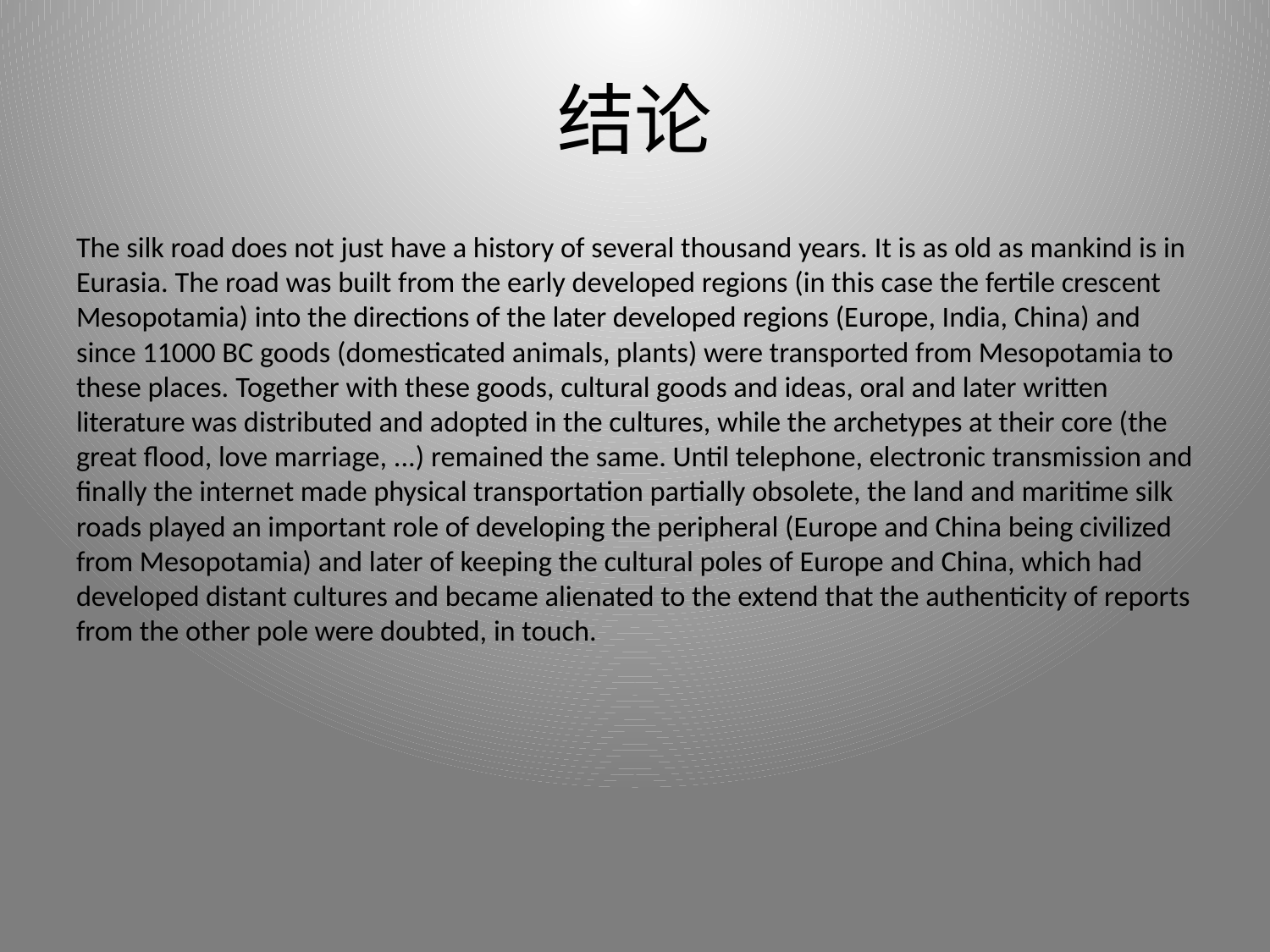

# 结论
The silk road does not just have a history of several thousand years. It is as old as mankind is in Eurasia. The road was built from the early developed regions (in this case the fertile crescent Mesopotamia) into the directions of the later developed regions (Europe, India, China) and since 11000 BC goods (domesticated animals, plants) were transported from Mesopotamia to these places. Together with these goods, cultural goods and ideas, oral and later written literature was distributed and adopted in the cultures, while the archetypes at their core (the great flood, love marriage, ...) remained the same. Until telephone, electronic transmission and finally the internet made physical transportation partially obsolete, the land and maritime silk roads played an important role of developing the peripheral (Europe and China being civilized from Mesopotamia) and later of keeping the cultural poles of Europe and China, which had developed distant cultures and became alienated to the extend that the authenticity of reports from the other pole were doubted, in touch.